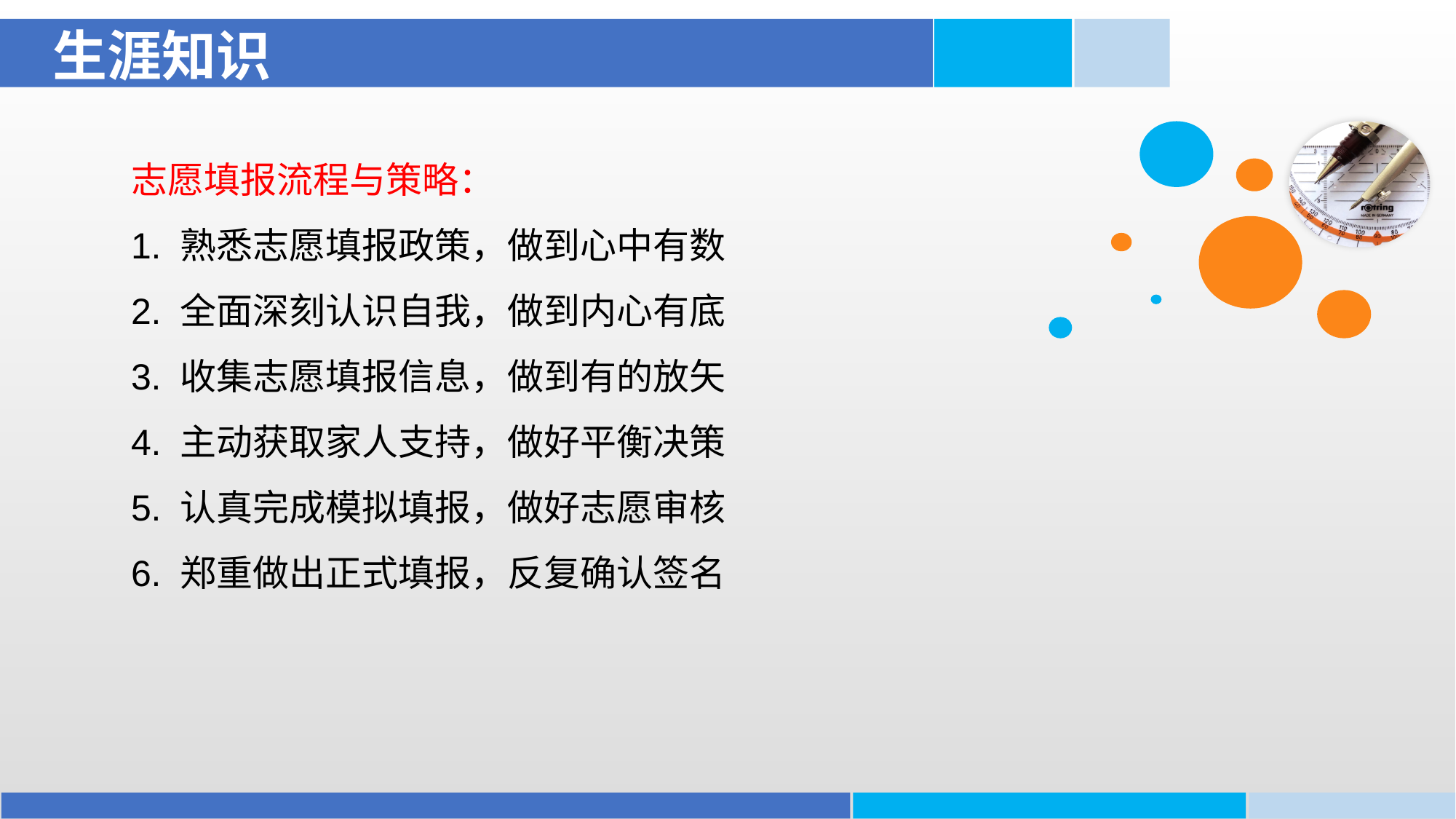

生涯知识
志愿填报流程与策略：
1. 熟悉志愿填报政策，做到心中有数
2. 全面深刻认识自我，做到内心有底
3. 收集志愿填报信息，做到有的放矢
4. 主动获取家人支持，做好平衡决策
5. 认真完成模拟填报，做好志愿审核
6. 郑重做出正式填报，反复确认签名